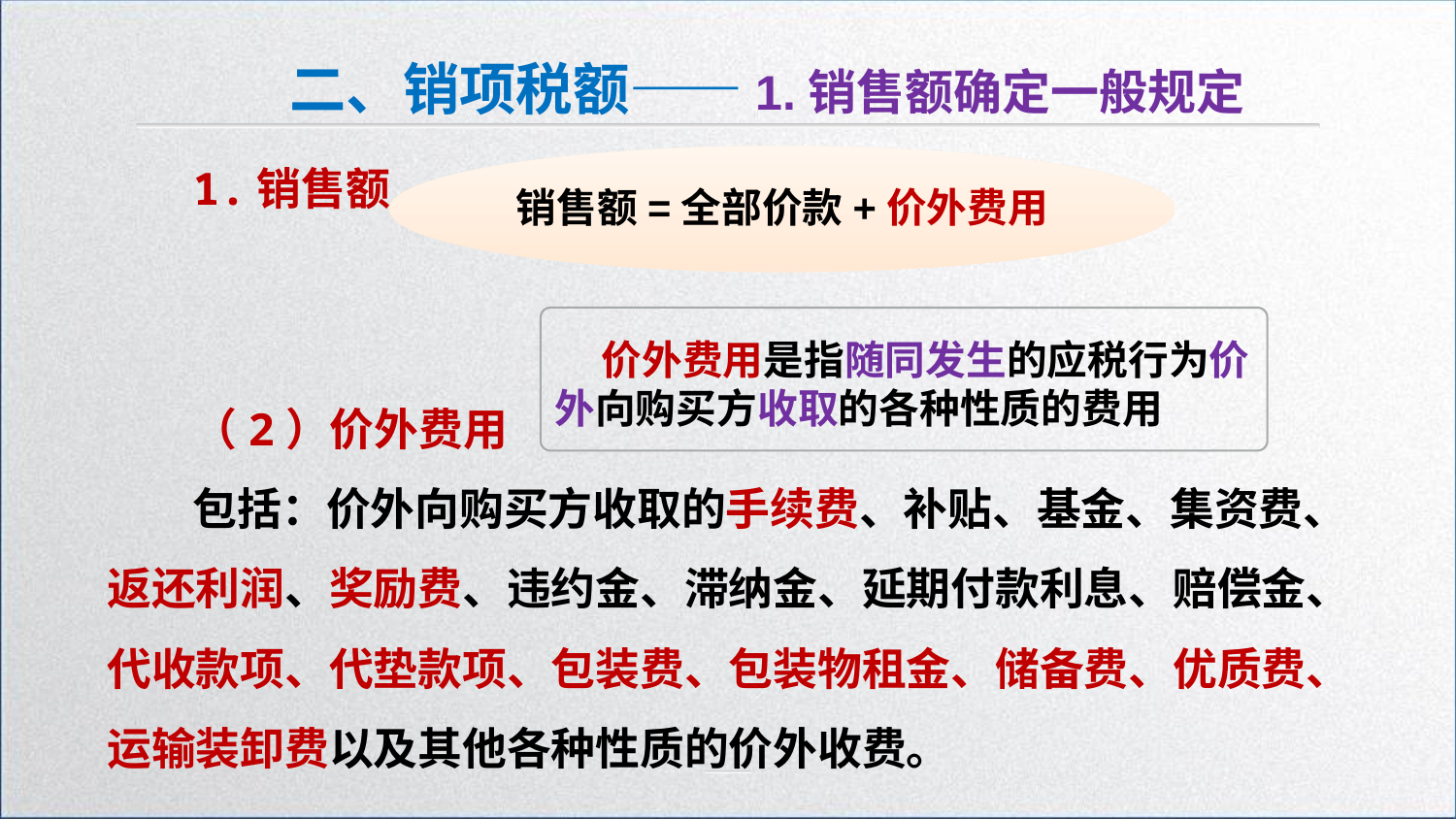

二、销项税额——1.销售额确定一般规定
1.销售额

（2）价外费用
包括：价外向购买方收取的手续费、补贴、基金、集资费、返还利润、奖励费、违约金、滞纳金、延期付款利息、赔偿金、代收款项、代垫款项、包装费、包装物租金、储备费、优质费、运输装卸费以及其他各种性质的价外收费。

销售额=全部价款+价外费用

    价外费用是指随同发生的应税行为价外向购买方收取的各种性质的费用